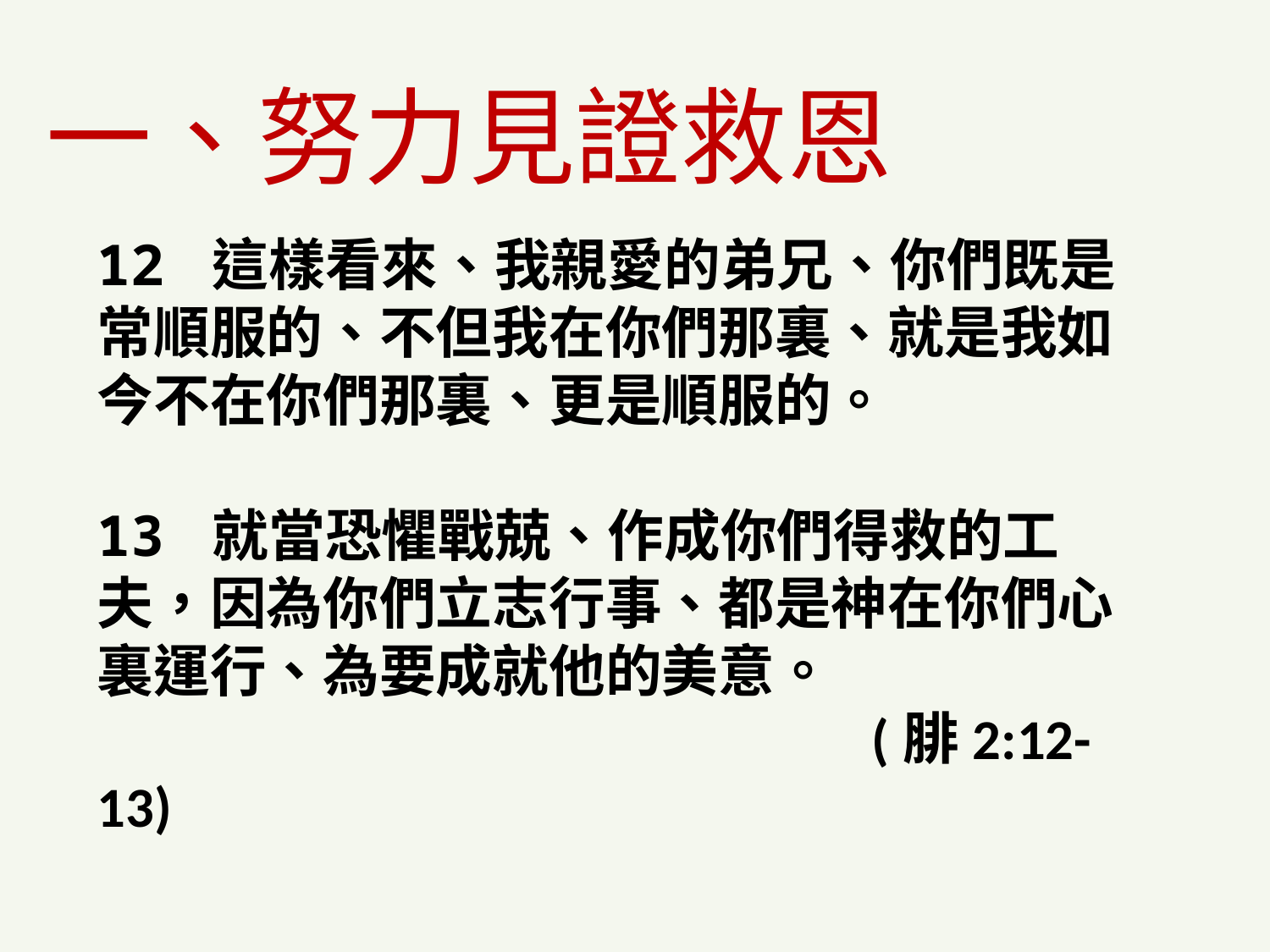

一、努力見證救恩
12 這樣看來、我親愛的弟兄、你們既是常順服的、不但我在你們那裏、就是我如今不在你們那裏、更是順服的。

13 就當恐懼戰兢、作成你們得救的工夫，因為你們立志行事、都是神在你們心裏運行、為要成就他的美意。
						 (腓2:12-13)